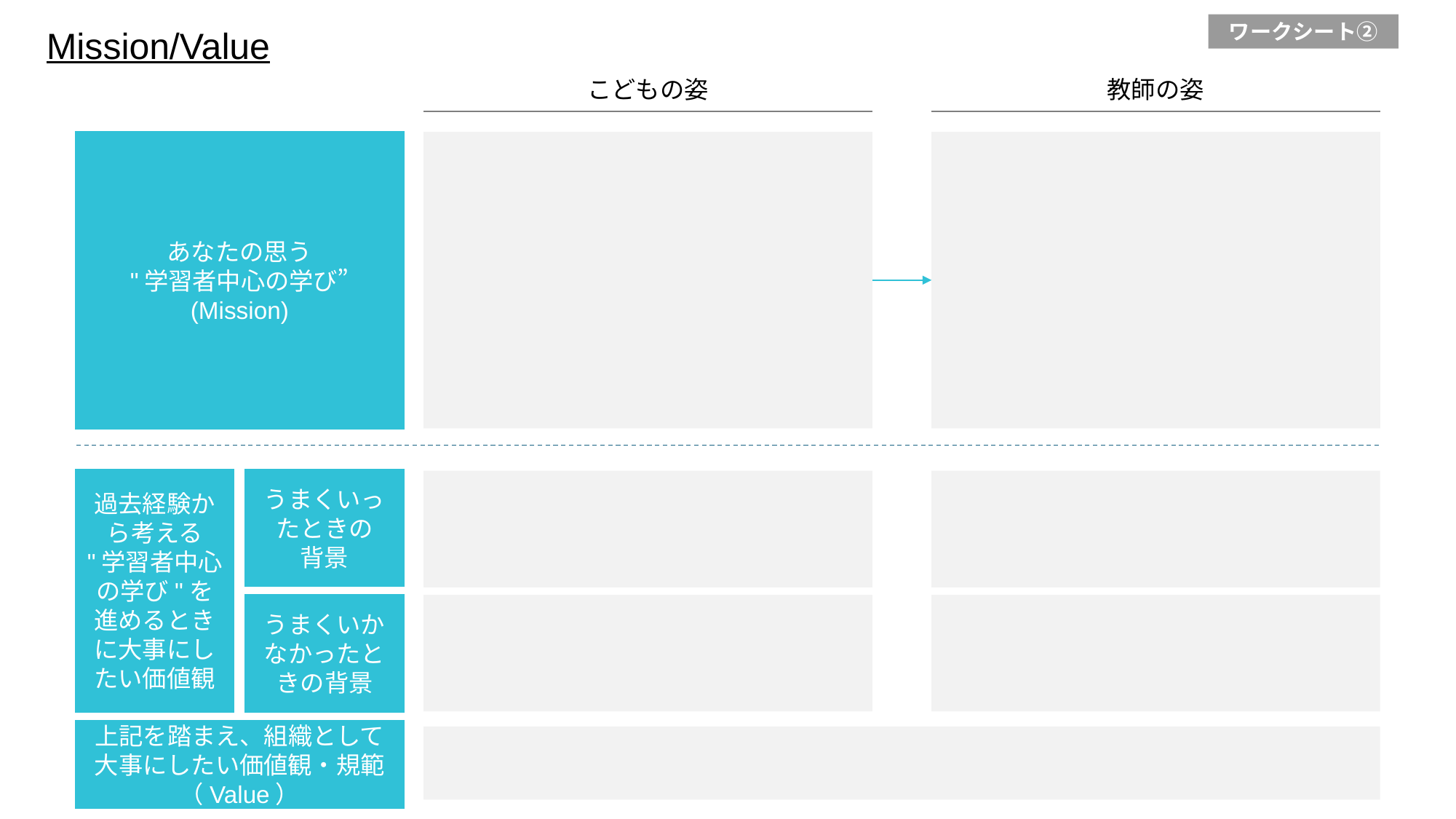

Mission/Value
ワークシート➁
教師の姿
こどもの姿
あなたの思う
"学習者中心の学び”
(Mission)

過去経験から考える
"学習者中心
の学び"を進めるときに大事にしたい価値観
うまくいったときの
背景

うまくいかなかったときの背景
上記を踏まえ、組織として大事にしたい価値観・規範
（Value）